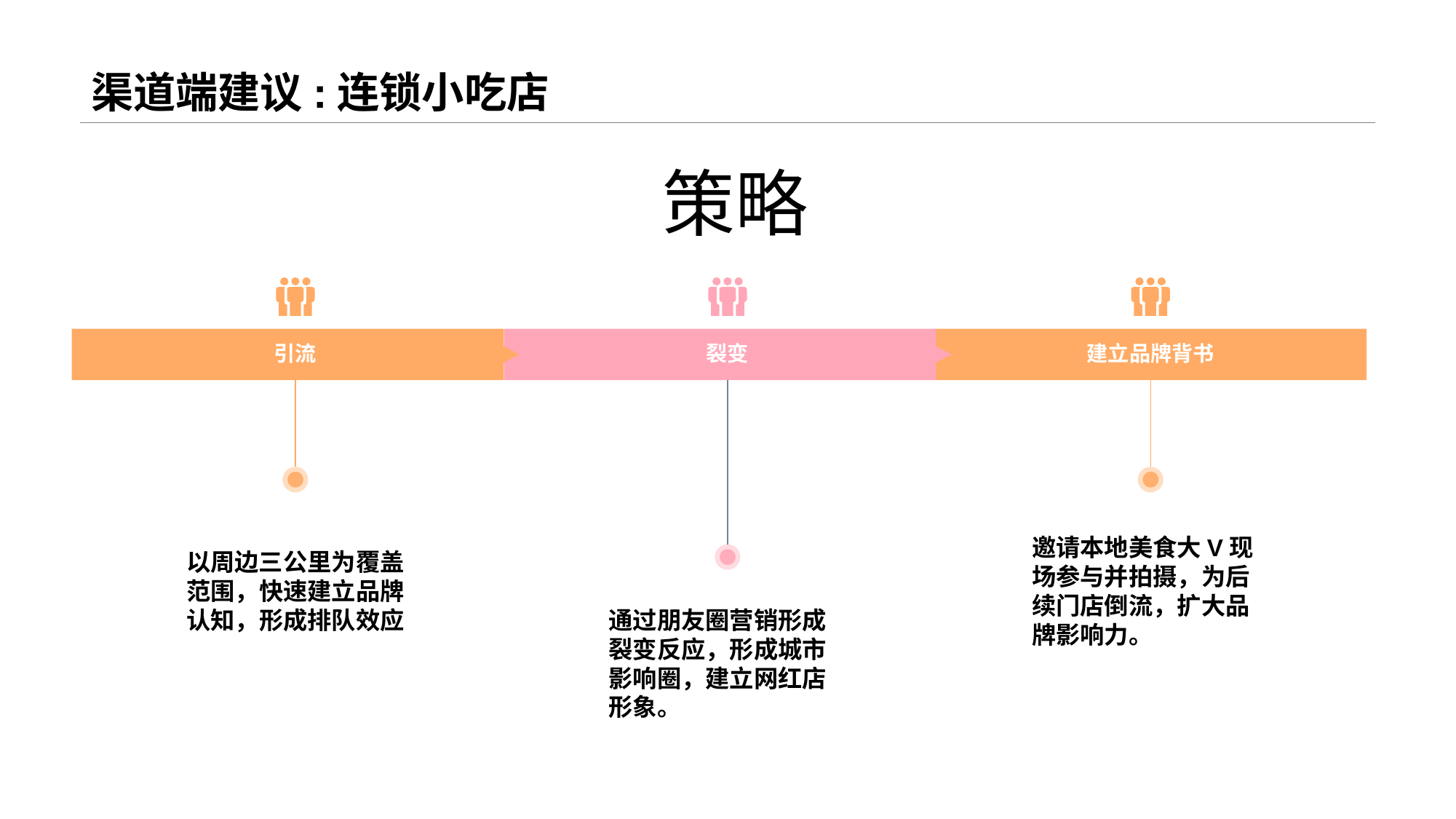

# 渠道端建议:连锁小吃店
策略

引流
裂变
建立品牌背书

以周边三公里为覆盖范围，快速建立品牌认知，形成排队效应
邀请本地美食大V现场参与并拍摄，为后续门店倒流，扩大品牌影响力。

通过朋友圈营销形成裂变反应，形成城市影响圈，建立网红店形象。